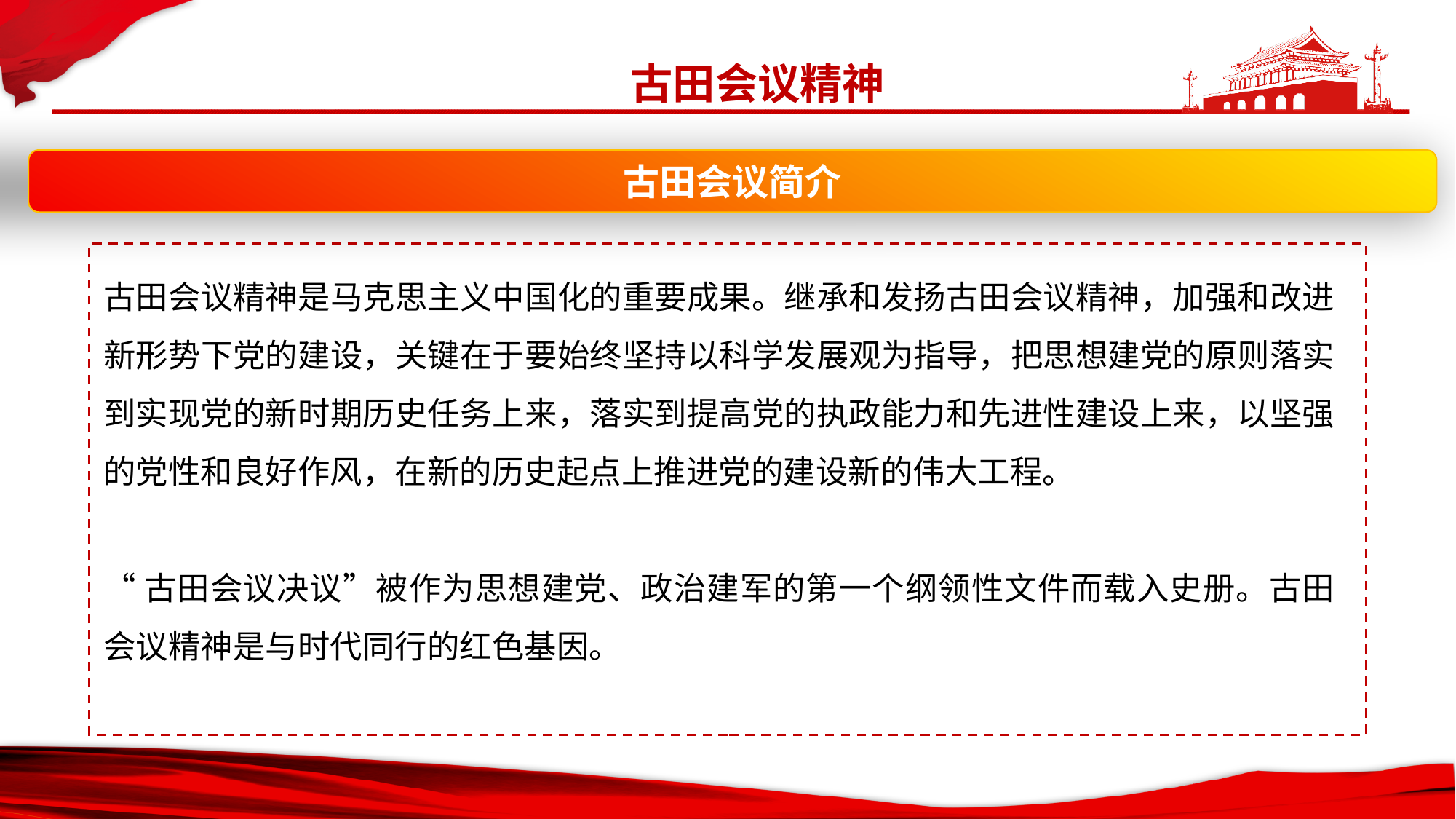

古田会议精神
古田会议简介

古田会议精神是马克思主义中国化的重要成果。继承和发扬古田会议精神，加强和改进新形势下党的建设，关键在于要始终坚持以科学发展观为指导，把思想建党的原则落实到实现党的新时期历史任务上来，落实到提高党的执政能力和先进性建设上来，以坚强的党性和良好作风，在新的历史起点上推进党的建设新的伟大工程。

“古田会议决议”被作为思想建党、政治建军的第一个纲领性文件而载入史册。古田会议精神是与时代同行的红色基因。